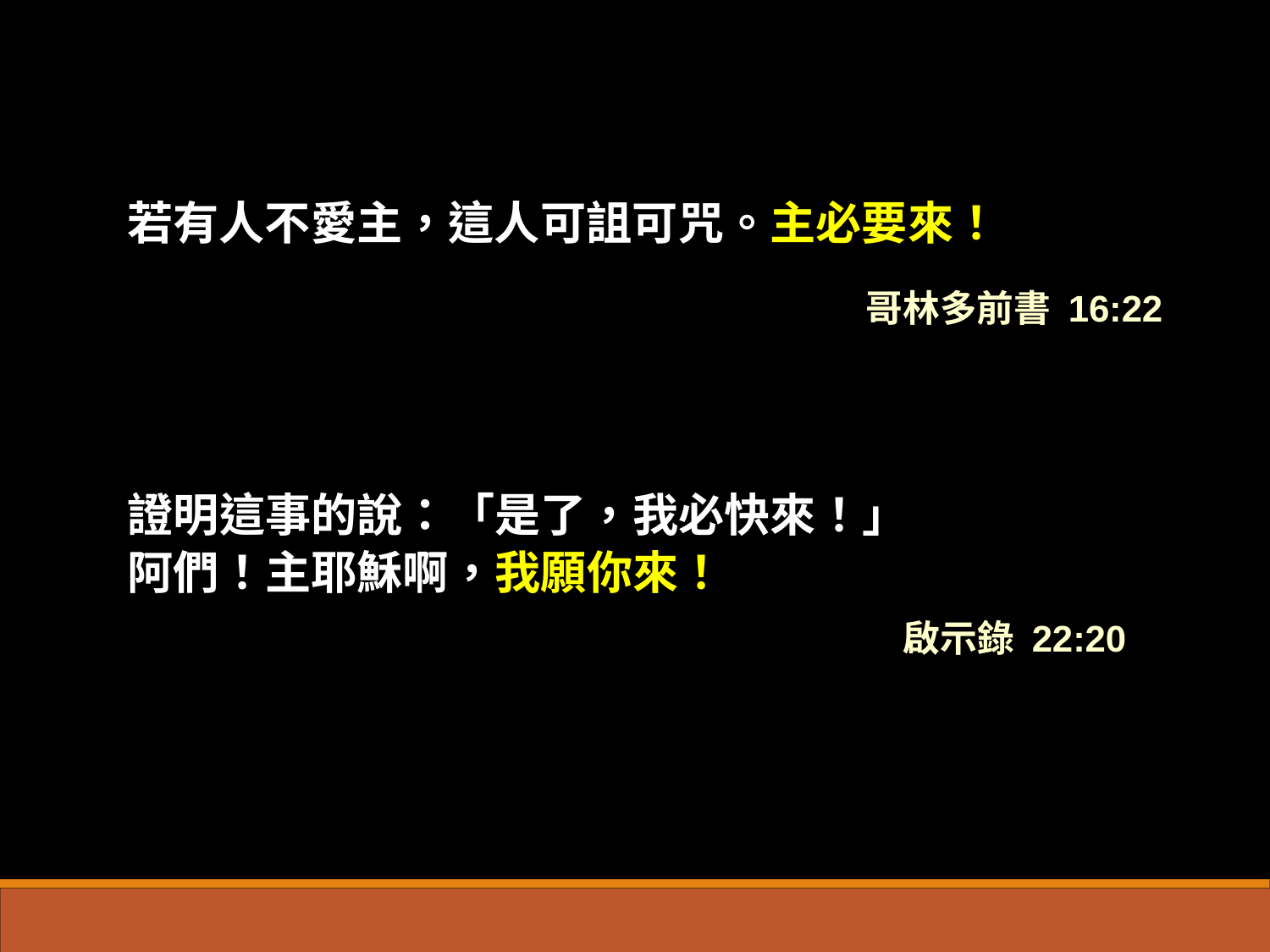

若有人不愛主，這人可詛可咒。主必要來！
哥林多前書 16:22
證明這事的說：「是了，我必快來！」
阿們！主耶穌啊，我願你來！
啟示錄 22:20